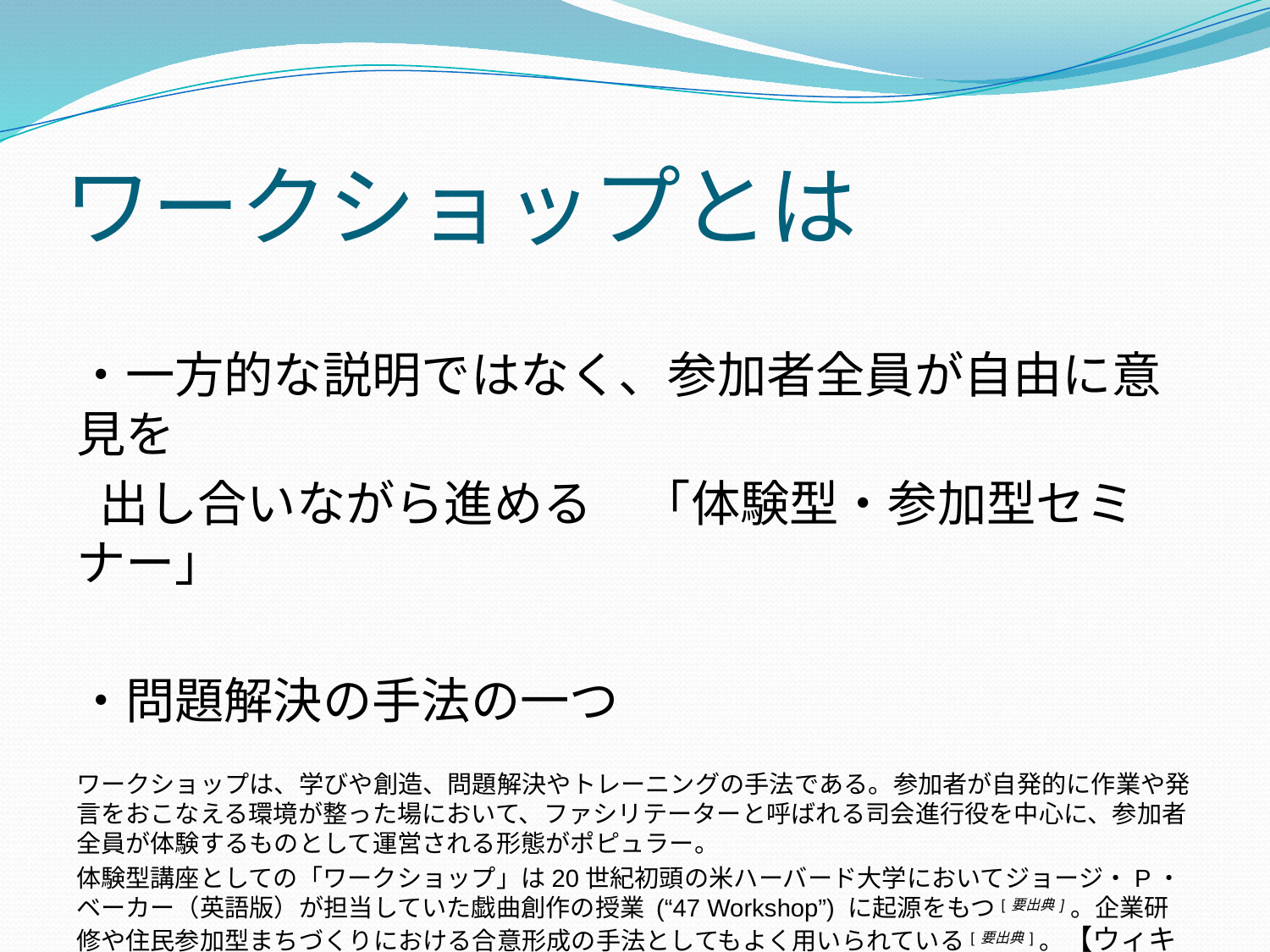

# ワークショップとは

・一方的な説明ではなく、参加者全員が自由に意見を
 出し合いながら進める　「体験型・参加型セミナー」

・問題解決の手法の一つ

ワークショップは、学びや創造、問題解決やトレーニングの手法である。参加者が自発的に作業や発言をおこなえる環境が整った場において、ファシリテーターと呼ばれる司会進行役を中心に、参加者全員が体験するものとして運営される形態がポピュラー。
体験型講座としての「ワークショップ」は20世紀初頭の米ハーバード大学においてジョージ・P・ベーカー（英語版）が担当していた戯曲創作の授業 (“47 Workshop”) に起源をもつ[要出典]。企業研修や住民参加型まちづくりにおける合意形成の手法としてもよく用いられている[要出典]。【ウィキペディアより】